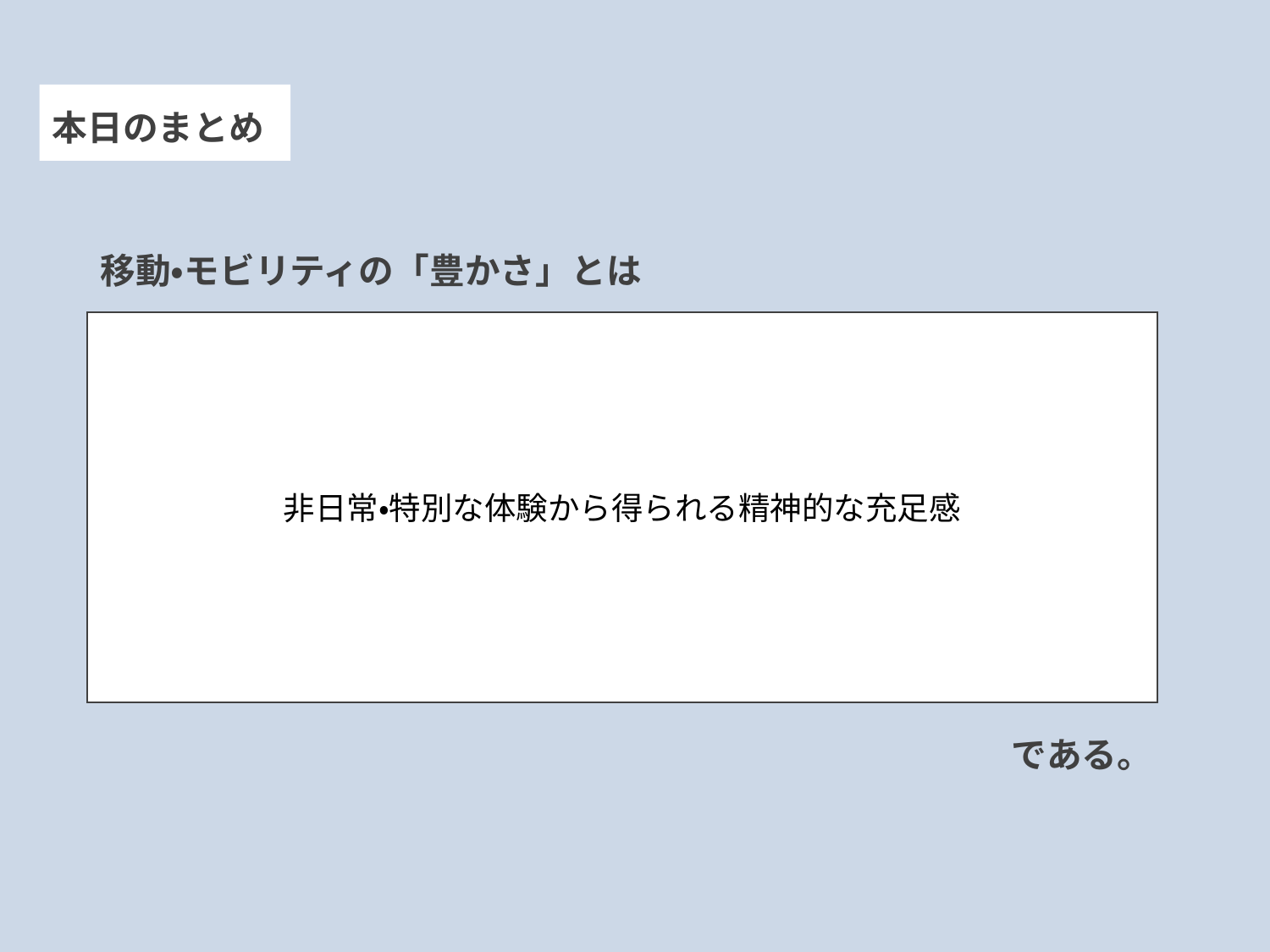

本日のまとめ
移動・モビリティの「豊かさ」とは
非日常・特別な体験から得られる精神的な充足感
である。